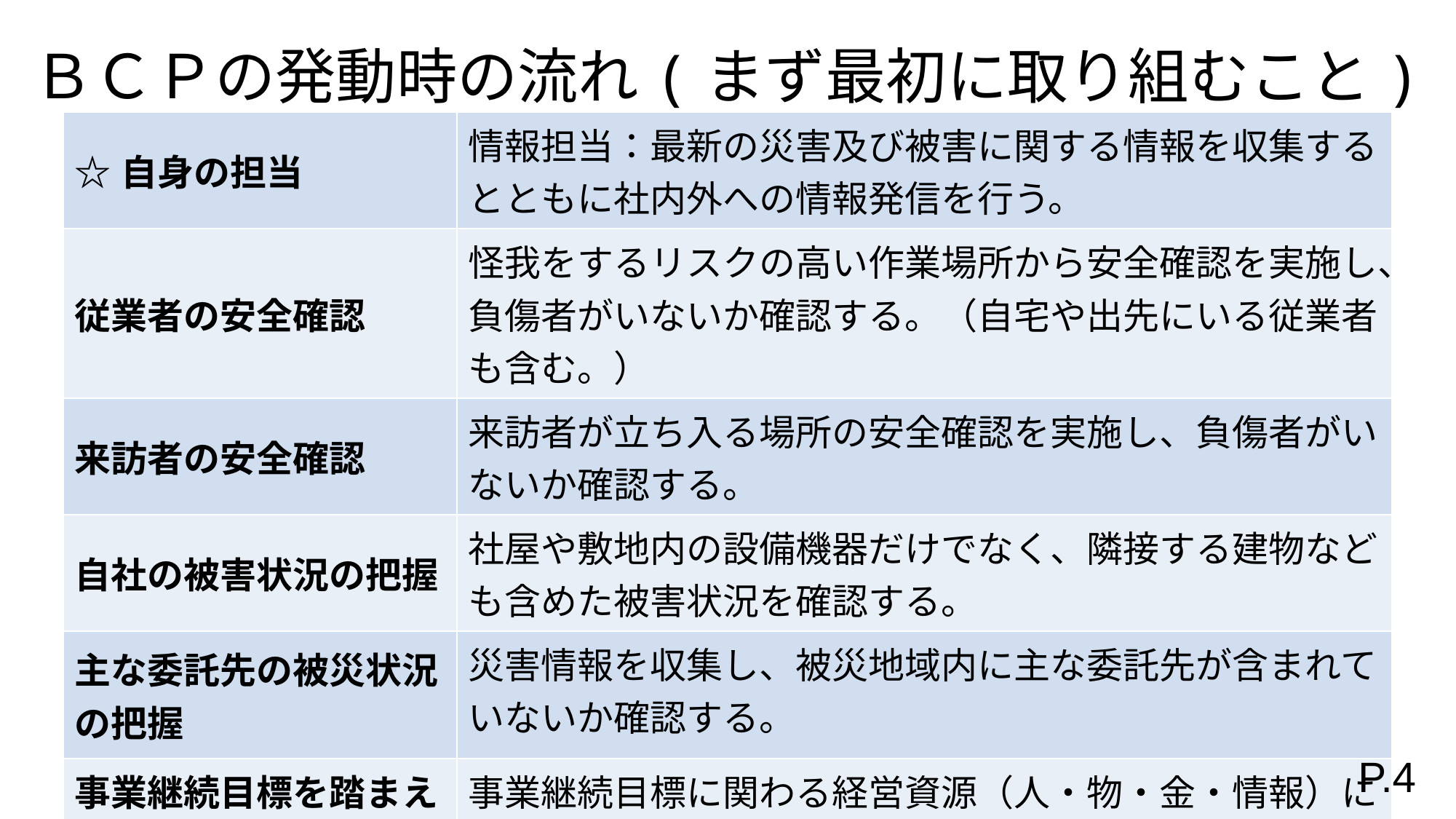

# ＢＣＰの発動時の流れ(まず最初に取り組むこと)
| ☆自身の担当 | 情報担当：最新の災害及び被害に関する情報を収集するとともに社内外への情報発信を行う。 |
| --- | --- |
| 従業者の安全確認 | 怪我をするリスクの高い作業場所から安全確認を実施し、負傷者がいないか確認する。（自宅や出先にいる従業者も含む。） |
| 来訪者の安全確認 | 来訪者が立ち入る場所の安全確認を実施し、負傷者がいないか確認する。 |
| 自社の被害状況の把握 | 社屋や敷地内の設備機器だけでなく、隣接する建物なども含めた被害状況を確認する。 |
| 主な委託先の被災状況の把握 | 災害情報を収集し、被災地域内に主な委託先が含まれていないか確認する。 |
| 事業継続目標を踏まえた早期復旧への取り組み | 事業継続目標に関わる経営資源（人・物・金・情報）に被害が及んでいないか確認する。 |
P.4